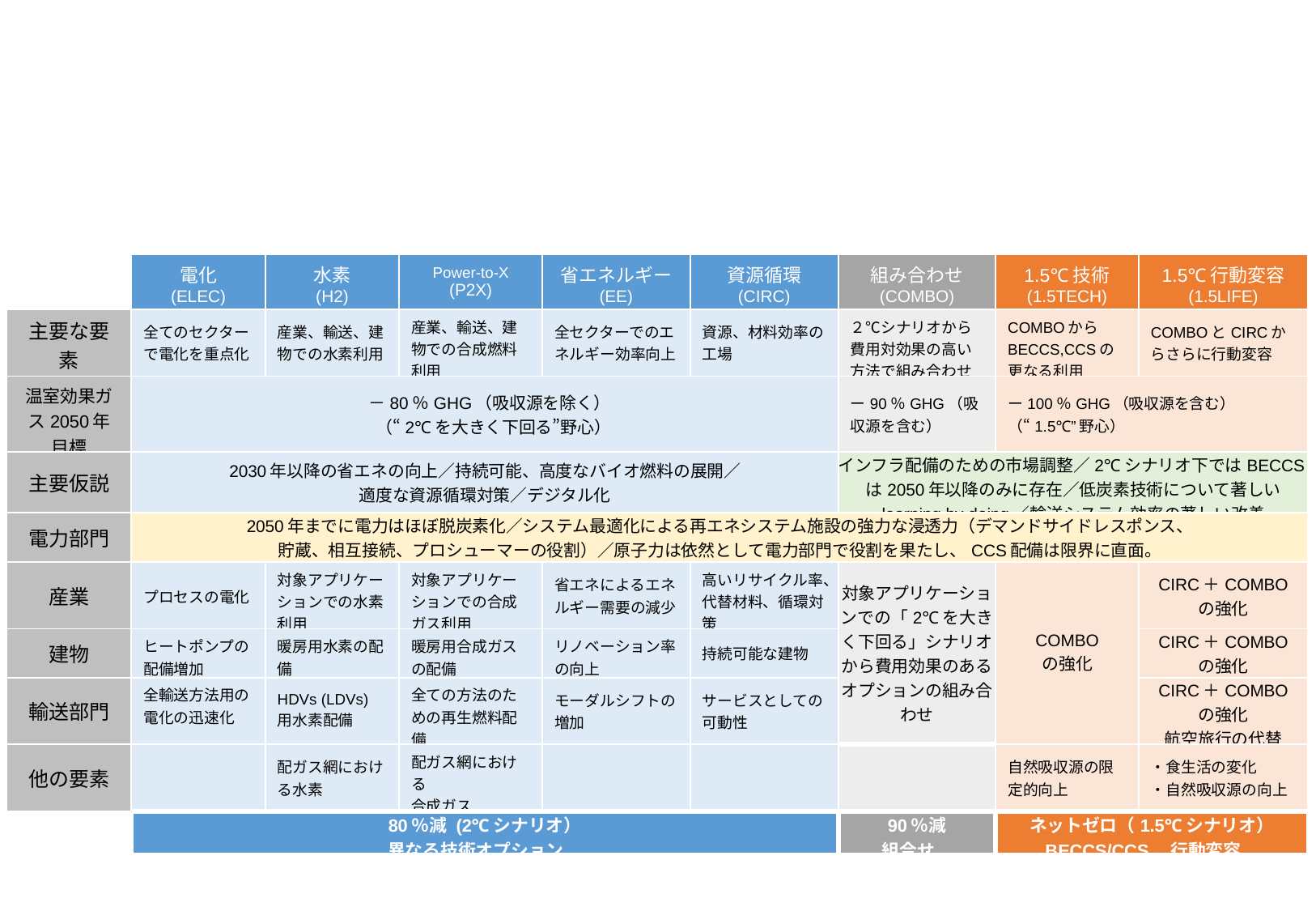

|  | 電化 (ELEC) | 水素 (H2) | Power-to-X (P2X) | 省エネルギー (EE) | 資源循環 (CIRC) | 組み合わせ (COMBO) | 1.5℃技術 (1.5TECH) | 1.5℃行動変容 (1.5LIFE) |
| --- | --- | --- | --- | --- | --- | --- | --- | --- |
| 主要な要素 | 全てのセクターで電化を重点化 | 産業、輸送、建物での水素利用 | 産業、輸送、建物での合成燃料利用 | 全セクターでのエネルギー効率向上 | 資源、材料効率の工場 | ２℃シナリオから費用対効果の高い方法で組み合わせ | COMBOからBECCS,CCSの更なる利用 | COMBOとCIRCからさらに行動変容 |
| 温室効果ガス2050年目標 | －80％GHG（吸収源を除く） 　（“2℃を大きく下回る”野心） |  |  |  |  | ー90％GHG（吸収源を含む） | ー100％GHG（吸収源を含む） （“1.5℃”野心） |  |
| 主要仮説 | 2030年以降の省エネの向上／持続可能、高度なバイオ燃料の展開／ 適度な資源循環対策／デジタル化 |  |  |  |  | インフラ配備のための市場調整／2℃シナリオ下ではBECCSは2050年以降のみに存在／低炭素技術について著しい learning by doing／輸送システム効率の著しい改善 |  |  |
| 電力部門 | 2050年までに電力はほぼ脱炭素化／システム最適化による再エネシステム施設の強力な浸透力（デマンドサイドレスポンス、 貯蔵、相互接続、プロシューマーの役割）／原子力は依然として電力部門で役割を果たし、CCS配備は限界に直面。 |  |  |  |  |  |  |  |
| 産業 | プロセスの電化 | 対象アプリケーションでの水素利用 | 対象アプリケーションでの合成ガス利用 | 省エネによるエネルギー需要の減少 | 高いリサイクル率、代替材料、循環対策 | 対象アプリケーションでの「2℃を大きく下回る」シナリオから費用効果のあるオプションの組み合わせ | COMBO の強化 | CIRC＋COMBO の強化 |
| 建物 | ヒートポンプの配備増加 | 暖房用水素の配備 | 暖房用合成ガスの配備 | リノベーション率の向上 | 持続可能な建物 |  |  | CIRC＋COMBO の強化 |
| 輸送部門 | 全輸送方法用の電化の迅速化 | HDVs (LDVs)用水素配備 | 全ての方法のための再生燃料配備 | モーダルシフトの増加 | サービスとしての可動性 |  |  | CIRC＋COMBO の強化 航空旅行の代替 |
| 他の要素 |  | 配ガス網における水素 | 配ガス網における 合成ガス |  |  |  | 自然吸収源の限定的向上 | ・食生活の変化 ・自然吸収源の向上 |
|  | 80％減 (2℃シナリオ） 異なる技術オプション |  |  |  |  | 90％減 組合せ | ネットゼロ（1.5℃シナリオ） BECCS/CCS、行動変容 |  |